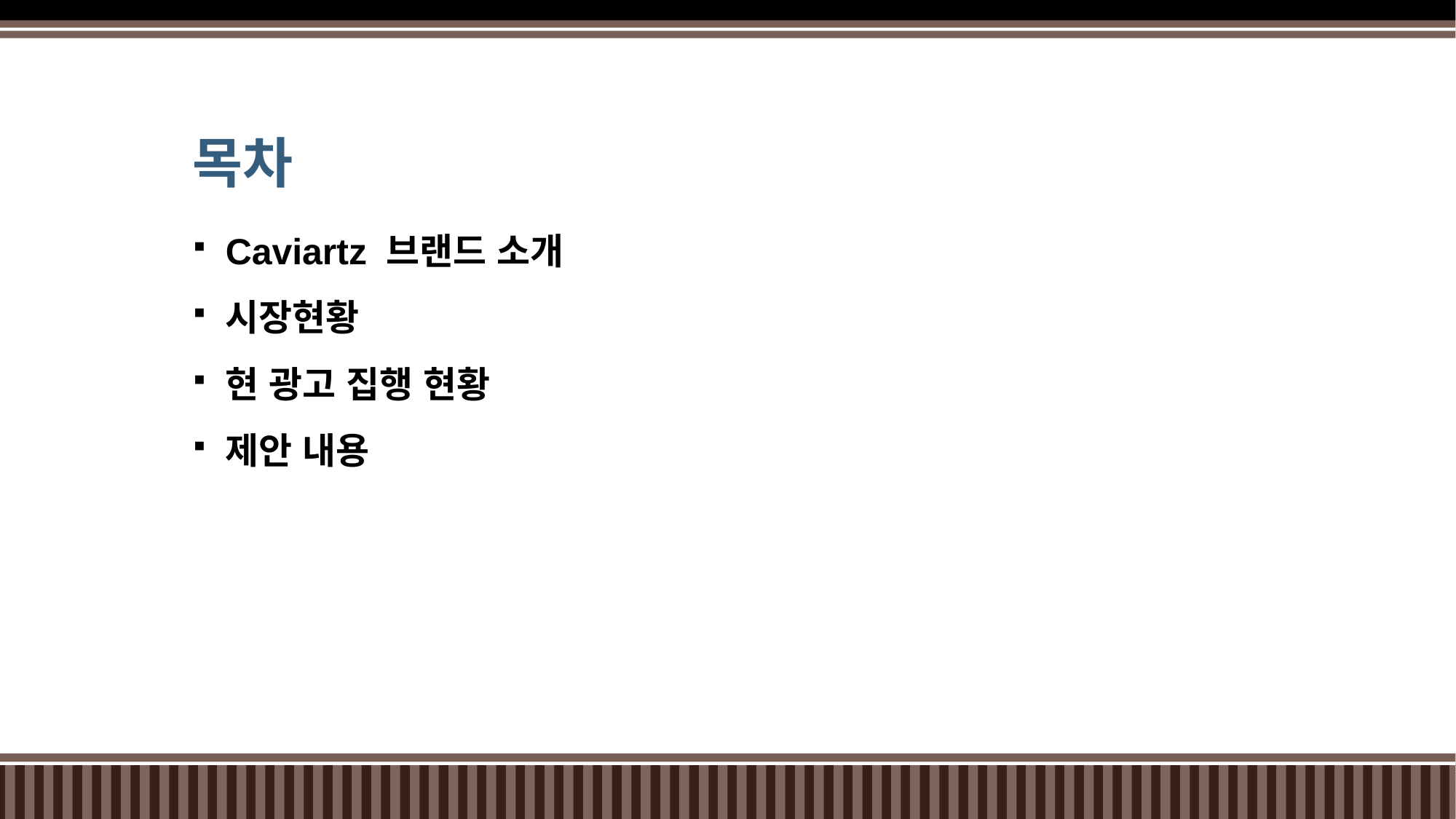

# 목차
Caviartz 브랜드 소개
시장현황
현 광고 집행 현황
제안 내용